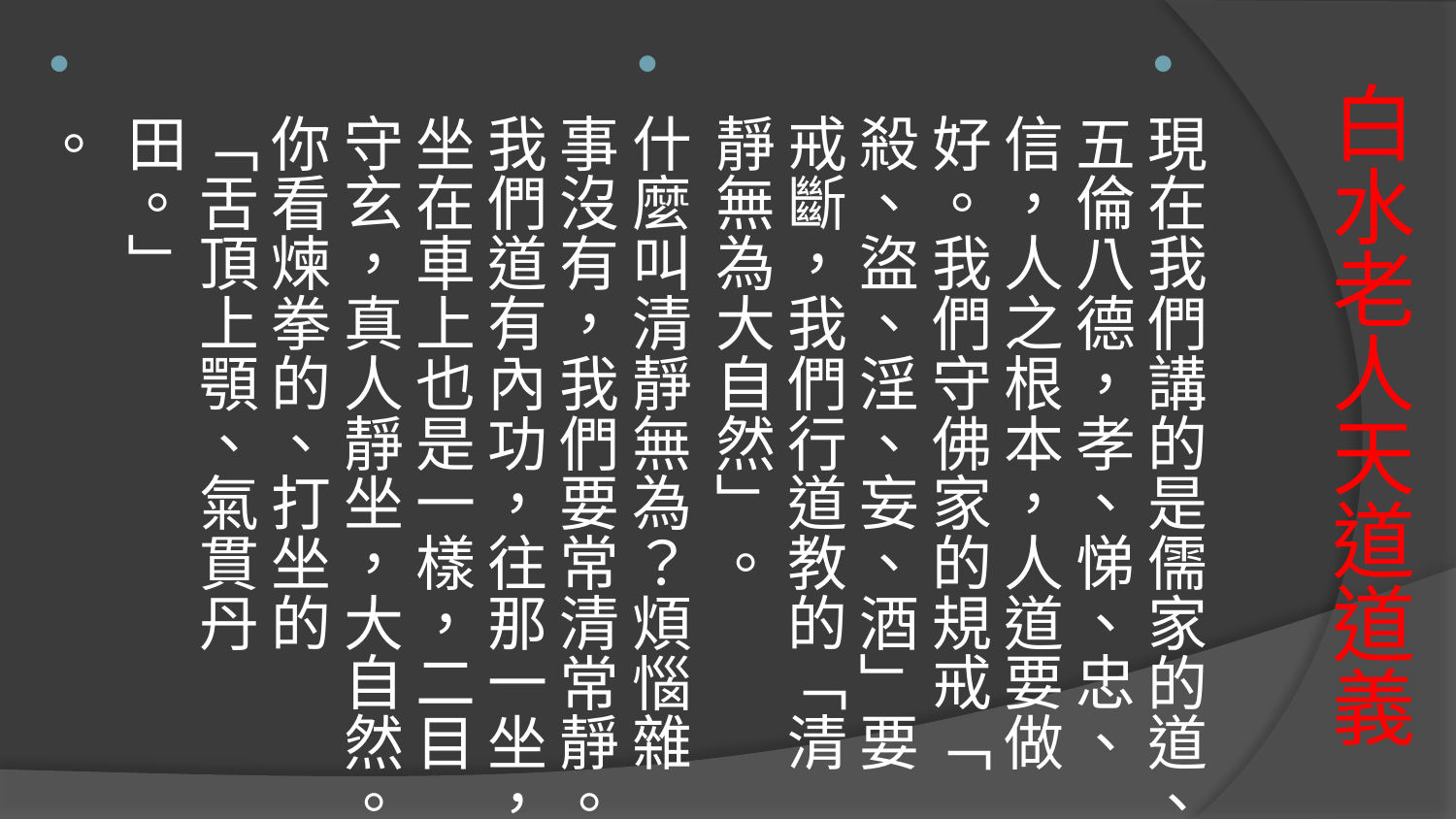

現在我們講的是儒家的道、五倫八德，孝、悌、忠、信，人之根本，人道要做好。我們守佛家的規戒「 殺、盜、淫、妄、酒」要戒斷，我們行道教的「清靜無為大自然」。
什麼叫清靜無為？煩惱雜事沒有，我們要常清常靜。我們道有內功，往那一坐，坐在車上也是一樣，二目守玄，真人靜坐，大自然。你看煉拳的、打坐的 「舌頂上顎、氣貫丹田。」
。
# 白水老人天道道義